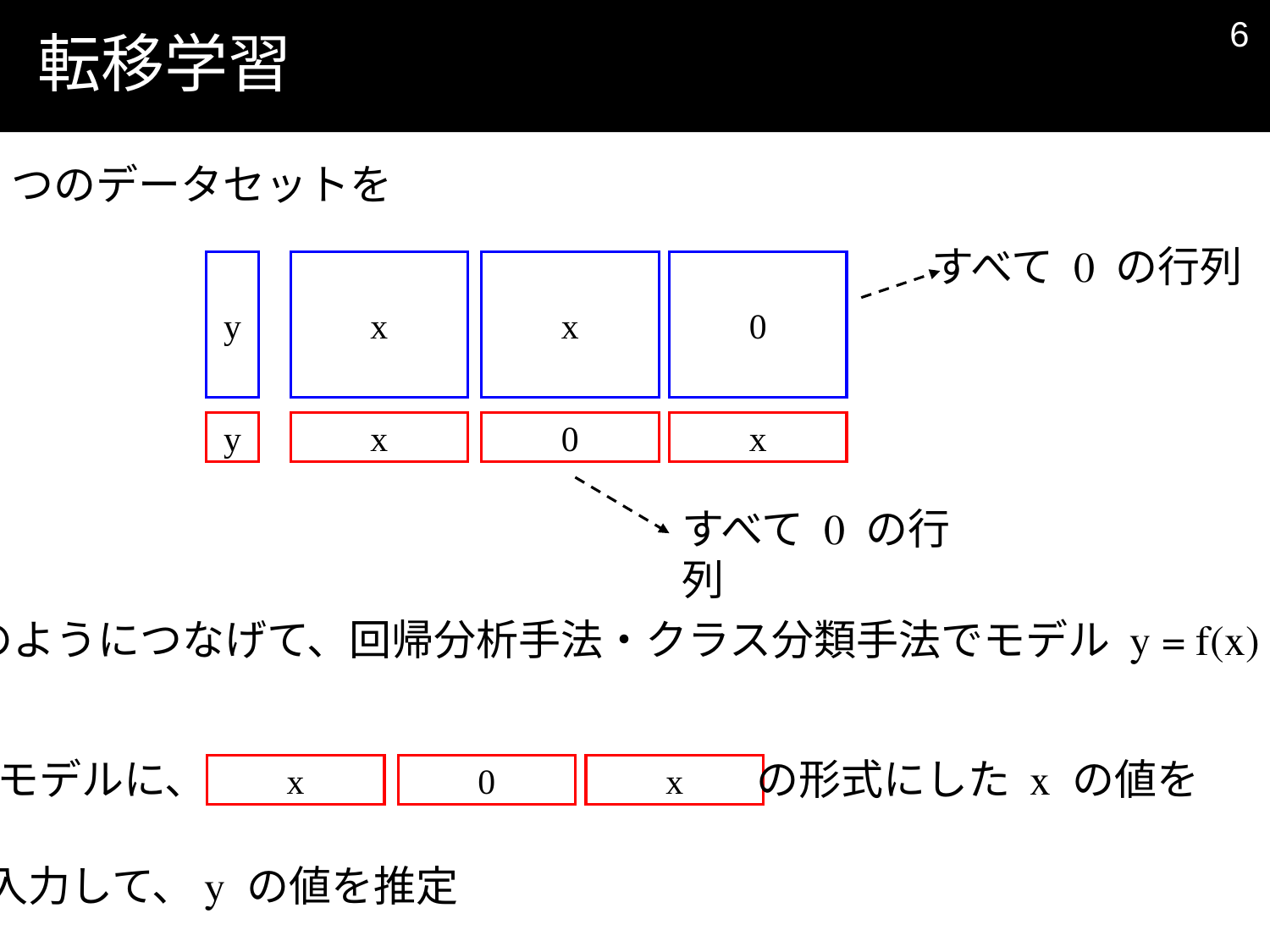

6
# 転移学習
2 つのデータセットを
すべて 0 の行列
y
x
x
0
y
x
0
x
すべて 0 の行列
上のようにつなげて、回帰分析手法・クラス分類手法でモデル y = f(x) 構築
の形式にした x の値を
モデルに、
x
0
x
入力して、y の値を推定